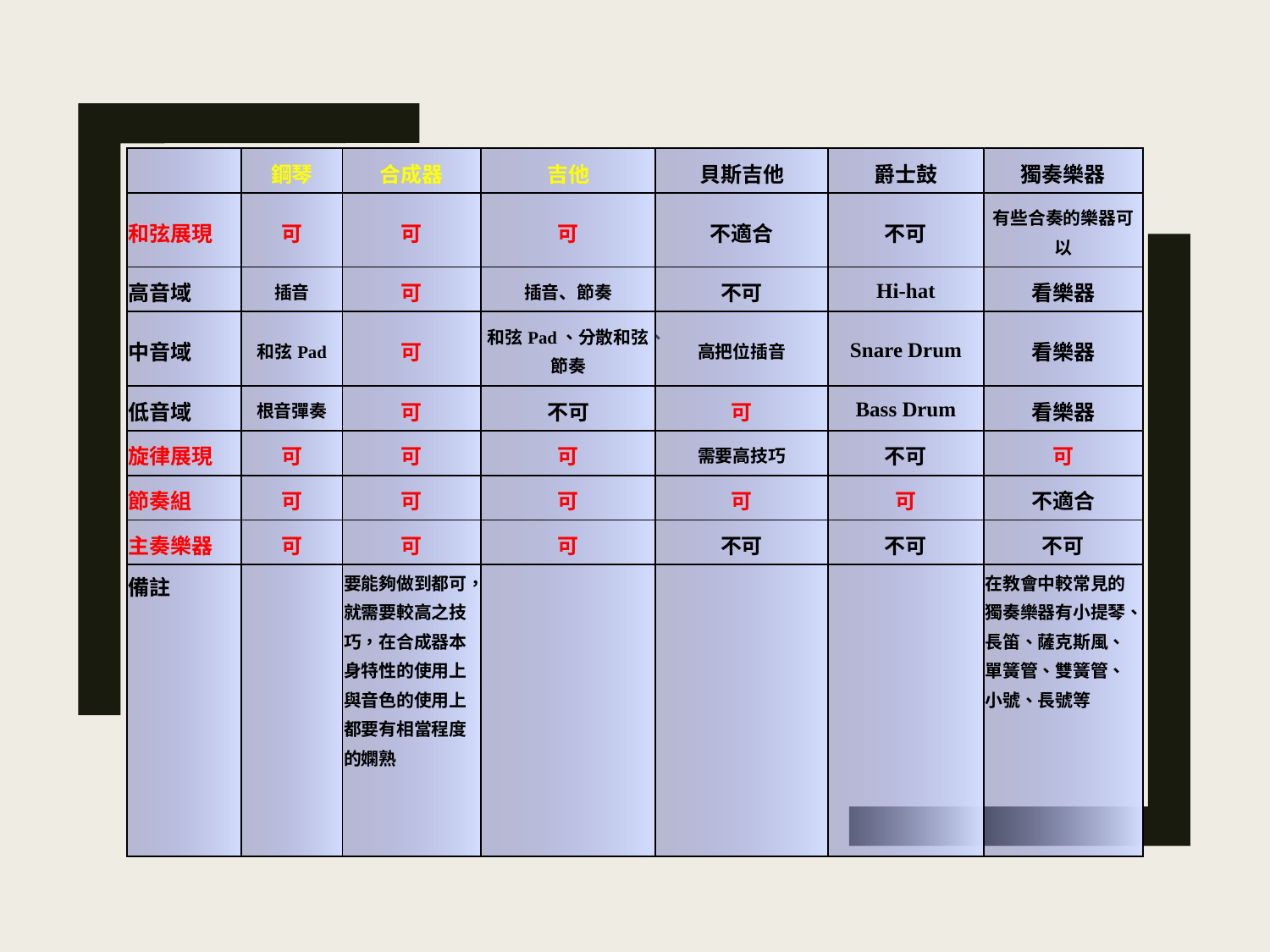

|  | 鋼琴 | 合成器 | 吉他 | 貝斯吉他 | 爵士鼓 | 獨奏樂器 |
| --- | --- | --- | --- | --- | --- | --- |
| 和弦展現 | 可 | 可 | 可 | 不適合 | 不可 | 有些合奏的樂器可以 |
| 高音域 | 插音 | 可 | 插音、節奏 | 不可 | Hi-hat | 看樂器 |
| 中音域 | 和弦Pad | 可 | 和弦Pad、分散和弦、節奏 | 高把位插音 | Snare Drum | 看樂器 |
| 低音域 | 根音彈奏 | 可 | 不可 | 可 | Bass Drum | 看樂器 |
| 旋律展現 | 可 | 可 | 可 | 需要高技巧 | 不可 | 可 |
| 節奏組 | 可 | 可 | 可 | 可 | 可 | 不適合 |
| 主奏樂器 | 可 | 可 | 可 | 不可 | 不可 | 不可 |
| 備註 |  | 要能夠做到都可，就需要較高之技巧，在合成器本身特性的使用上與音色的使用上都要有相當程度的嫻熟 |  |  |  | 在教會中較常見的獨奏樂器有小提琴、長笛、薩克斯風、單簧管、雙簧管、小號、長號等 |